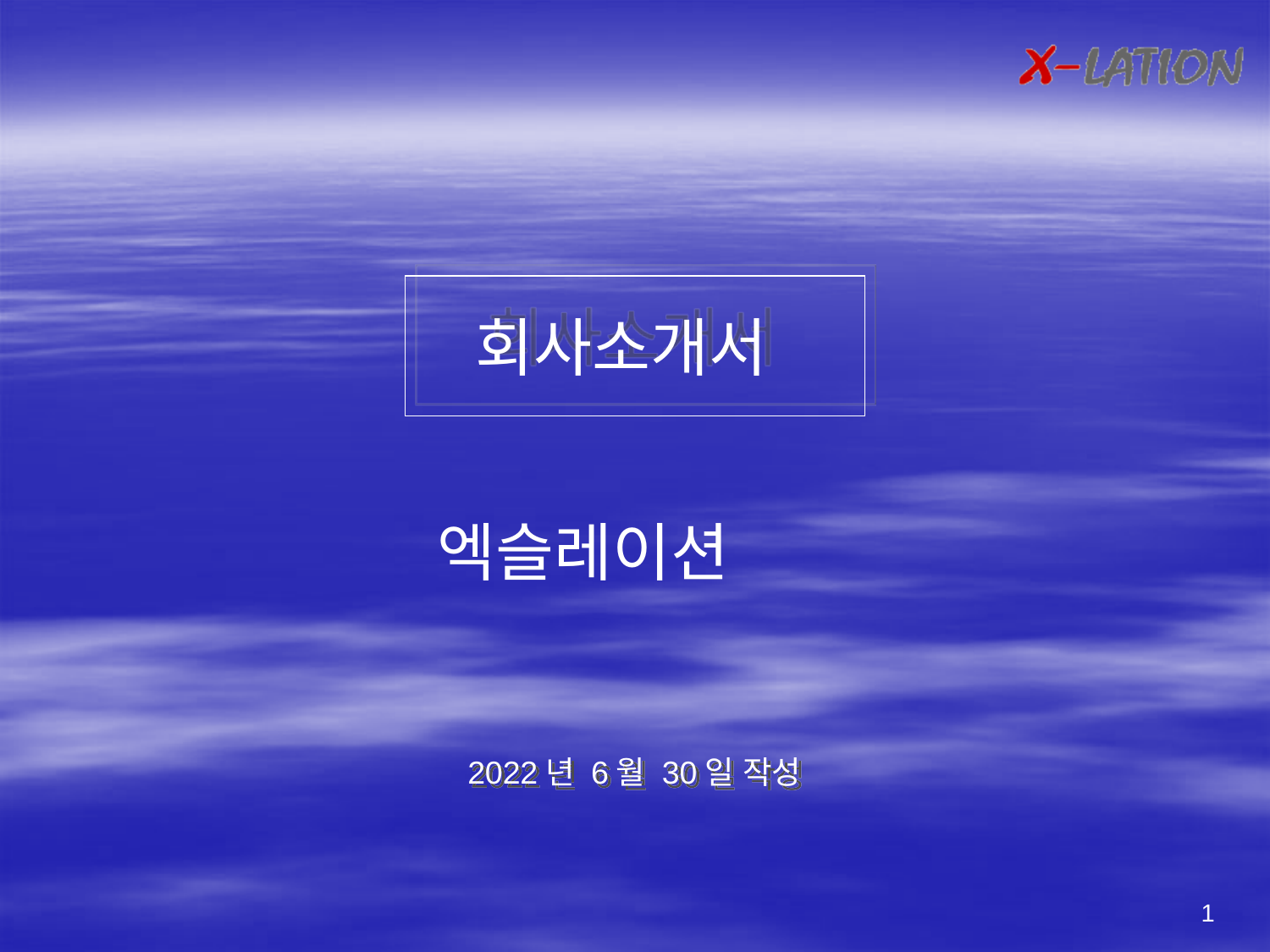

회사소개서
엑슬레이션
2022년 6월 30일 작성
1